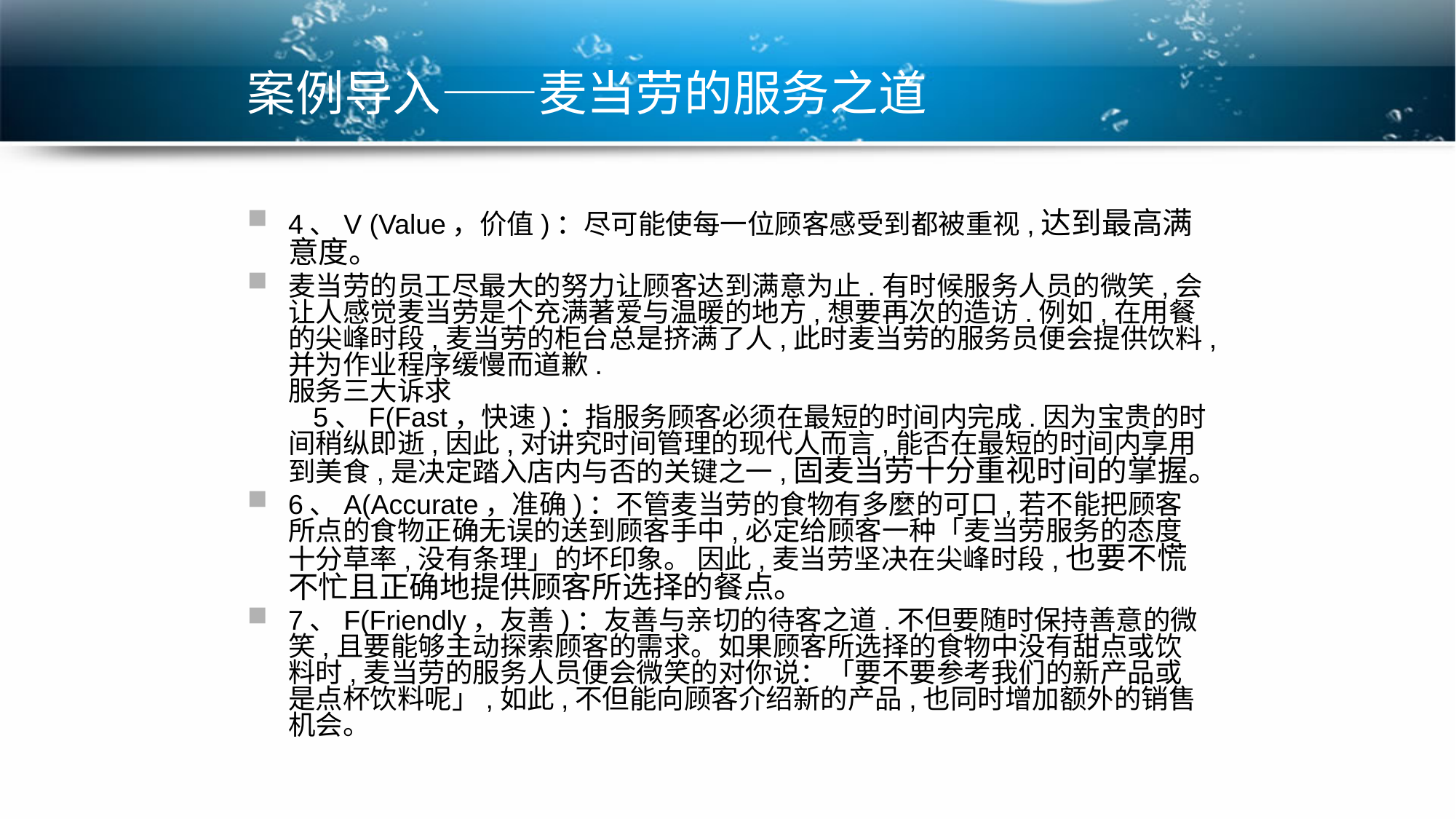

# 案例导入——麦当劳的服务之道
4、V (Value，价值)：尽可能使每一位顾客感受到都被重视,达到最高满意度。
麦当劳的员工尽最大的努力让顾客达到满意为止.有时候服务人员的微笑,会让人感觉麦当劳是个充满著爱与温暖的地方,想要再次的造访.例如,在用餐的尖峰时段,麦当劳的柜台总是挤满了人,此时麦当劳的服务员便会提供饮料,并为作业程序缓慢而道歉.
服务三大诉求
   5、F(Fast，快速)：指服务顾客必须在最短的时间内完成.因为宝贵的时间稍纵即逝,因此,对讲究时间管理的现代人而言,能否在最短的时间内享用到美食,是决定踏入店内与否的关键之一,固麦当劳十分重视时间的掌握。
6、A(Accurate，准确)：不管麦当劳的食物有多麼的可口,若不能把顾客所点的食物正确无误的送到顾客手中,必定给顾客一种「麦当劳服务的态度十分草率,没有条理」的坏印象。 因此,麦当劳坚决在尖峰时段,也要不慌不忙且正确地提供顾客所选择的餐点。
7、F(Friendly，友善)：友善与亲切的待客之道.不但要随时保持善意的微笑,且要能够主动探索顾客的需求。如果顾客所选择的食物中没有甜点或饮料时,麦当劳的服务人员便会微笑的对你说：「要不要参考我们的新产品或是点杯饮料呢」,如此,不但能向顾客介绍新的产品,也同时增加额外的销售机会。